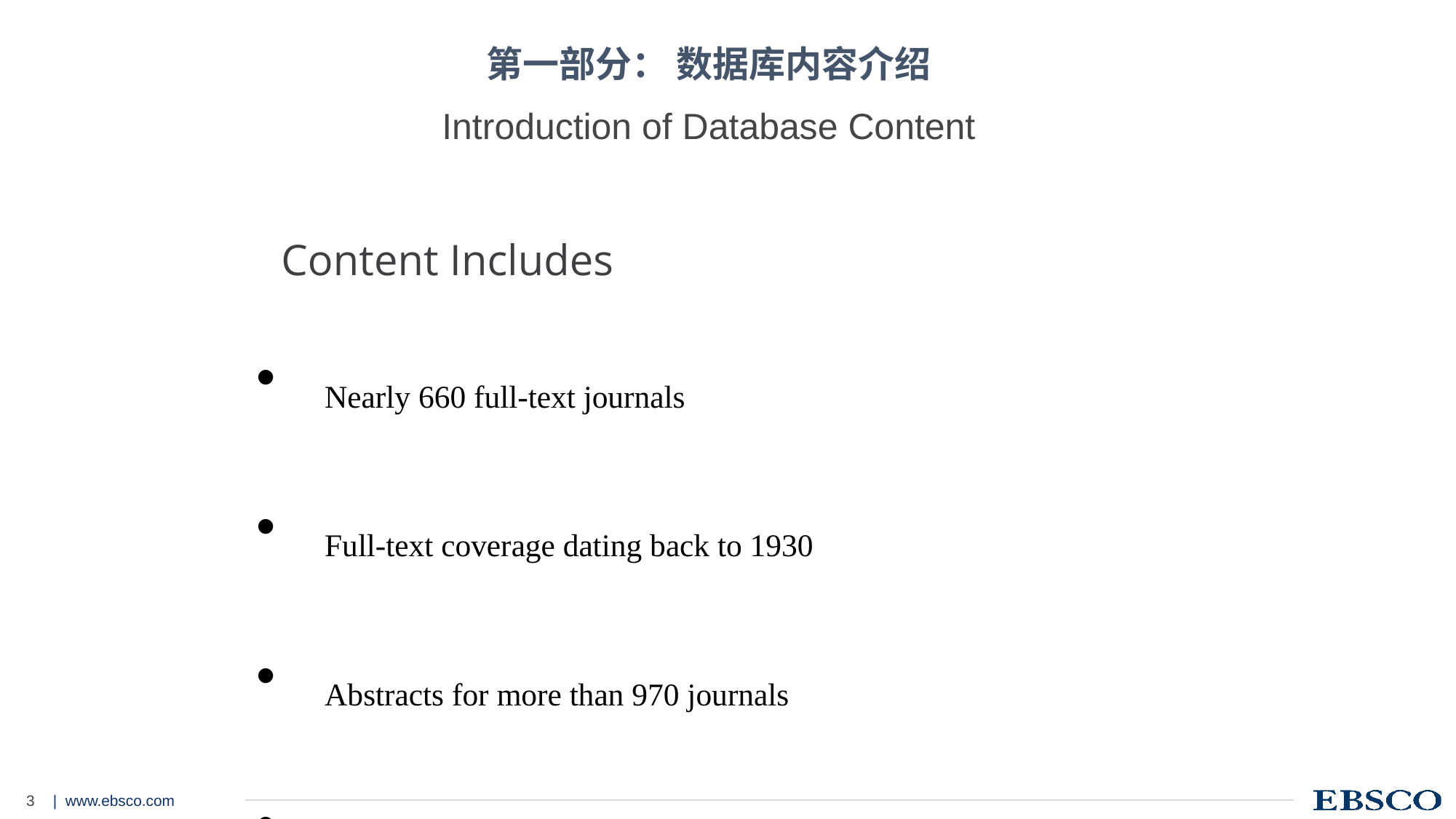

第一部分： 数据库内容介绍
Introduction of Database Content

Content Includes
Nearly 660 full-text journals
Full-text coverage dating back to 1930
Abstracts for more than 970 journals
More than 3,800 detailed records for sports-related video
Nearly 170,000 articles with searchable cited references